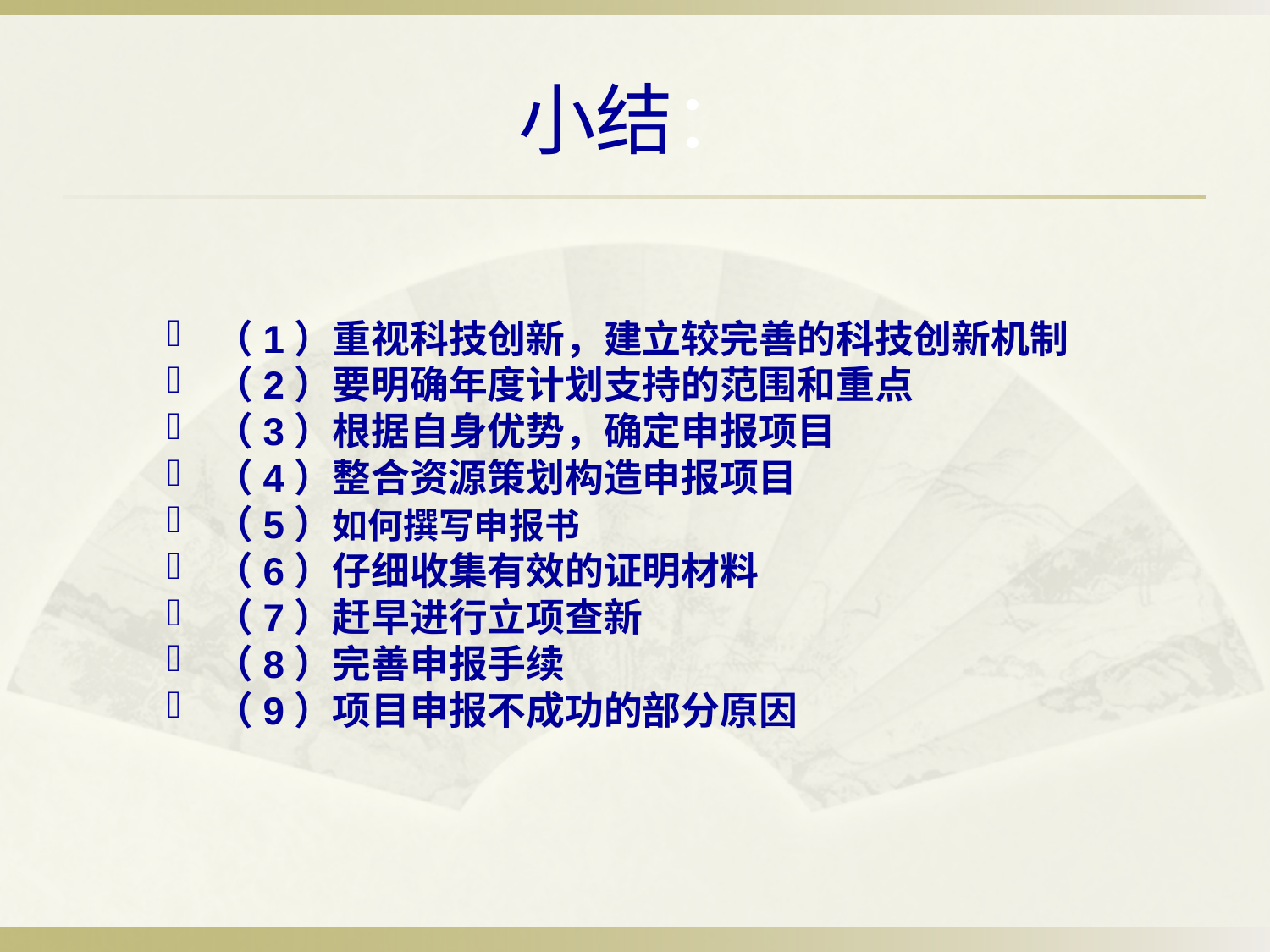

# 小结：
（1）重视科技创新，建立较完善的科技创新机制
（2）要明确年度计划支持的范围和重点
（3）根据自身优势，确定申报项目
（4）整合资源策划构造申报项目
（5）如何撰写申报书
（6）仔细收集有效的证明材料
（7）赶早进行立项查新
（8）完善申报手续
（9）项目申报不成功的部分原因